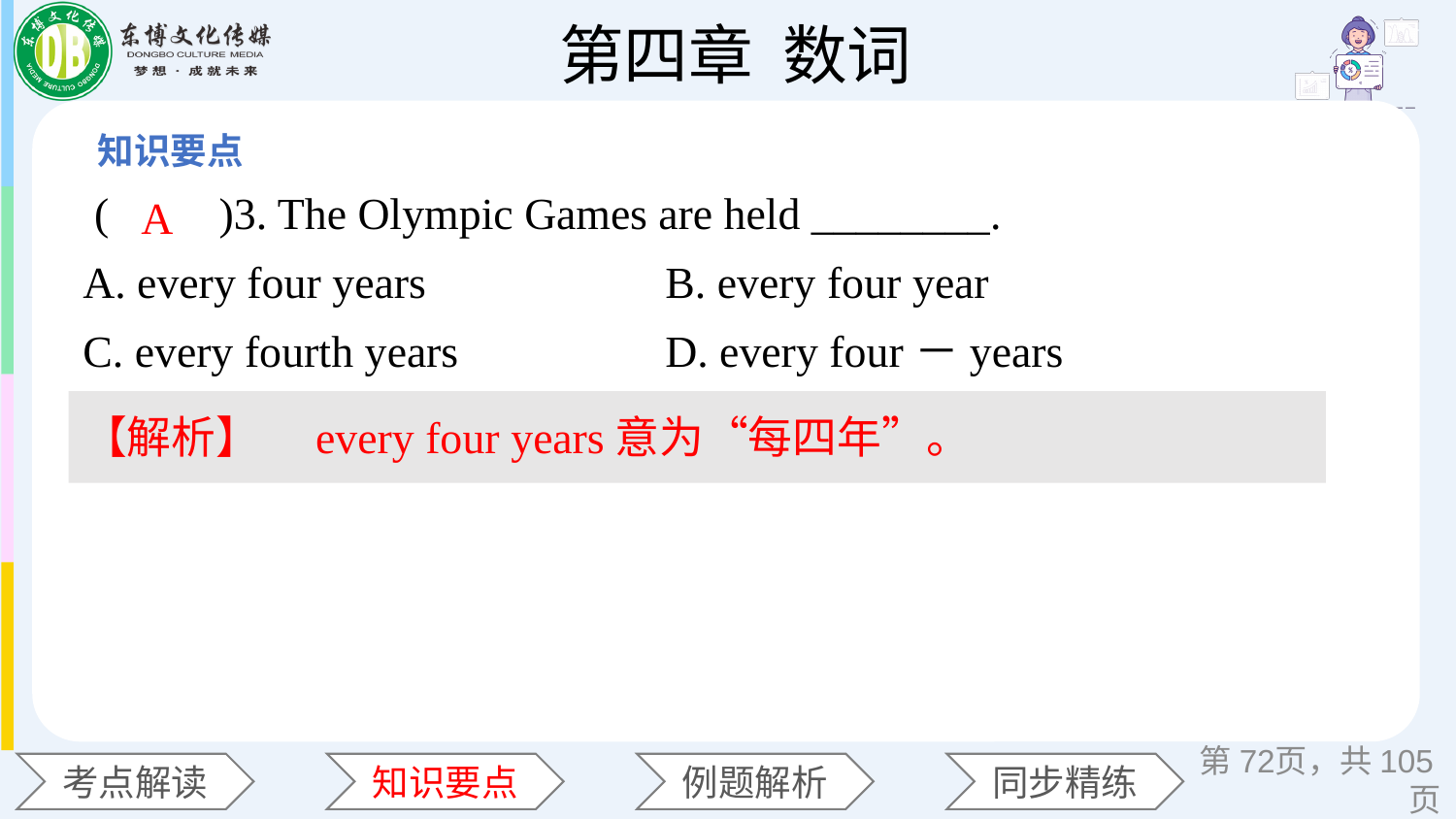

(　　)3. The Olympic Games are held ________.
A. every four years    		B. every four year
C. every fourth years    		D. every four－years
A
【解析】　every four years意为“每四年”。
第72页，共105页